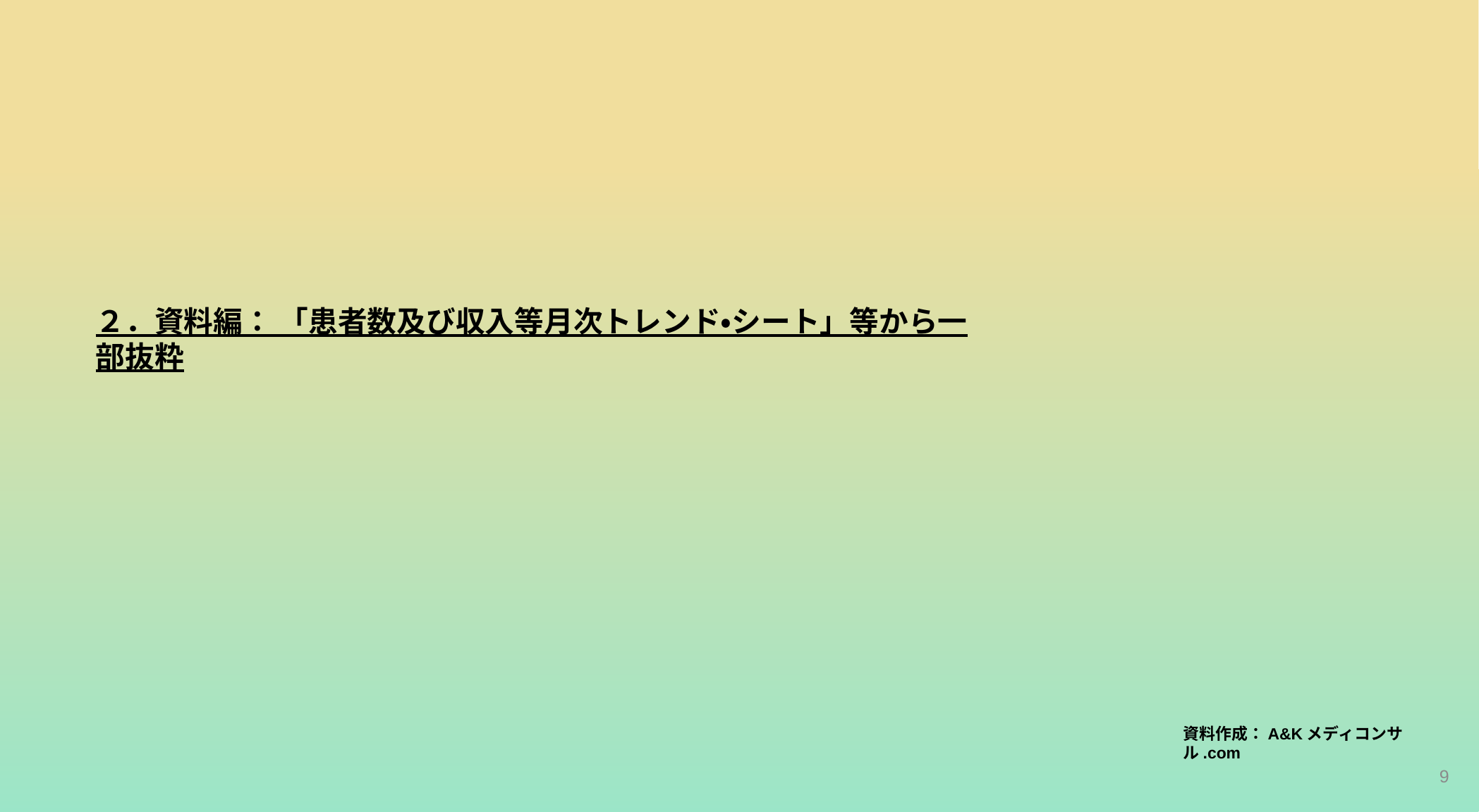

２．資料編： 「患者数及び収入等月次トレンド・シート」等から一部抜粋
資料作成：A&Kメディコンサル.com
9